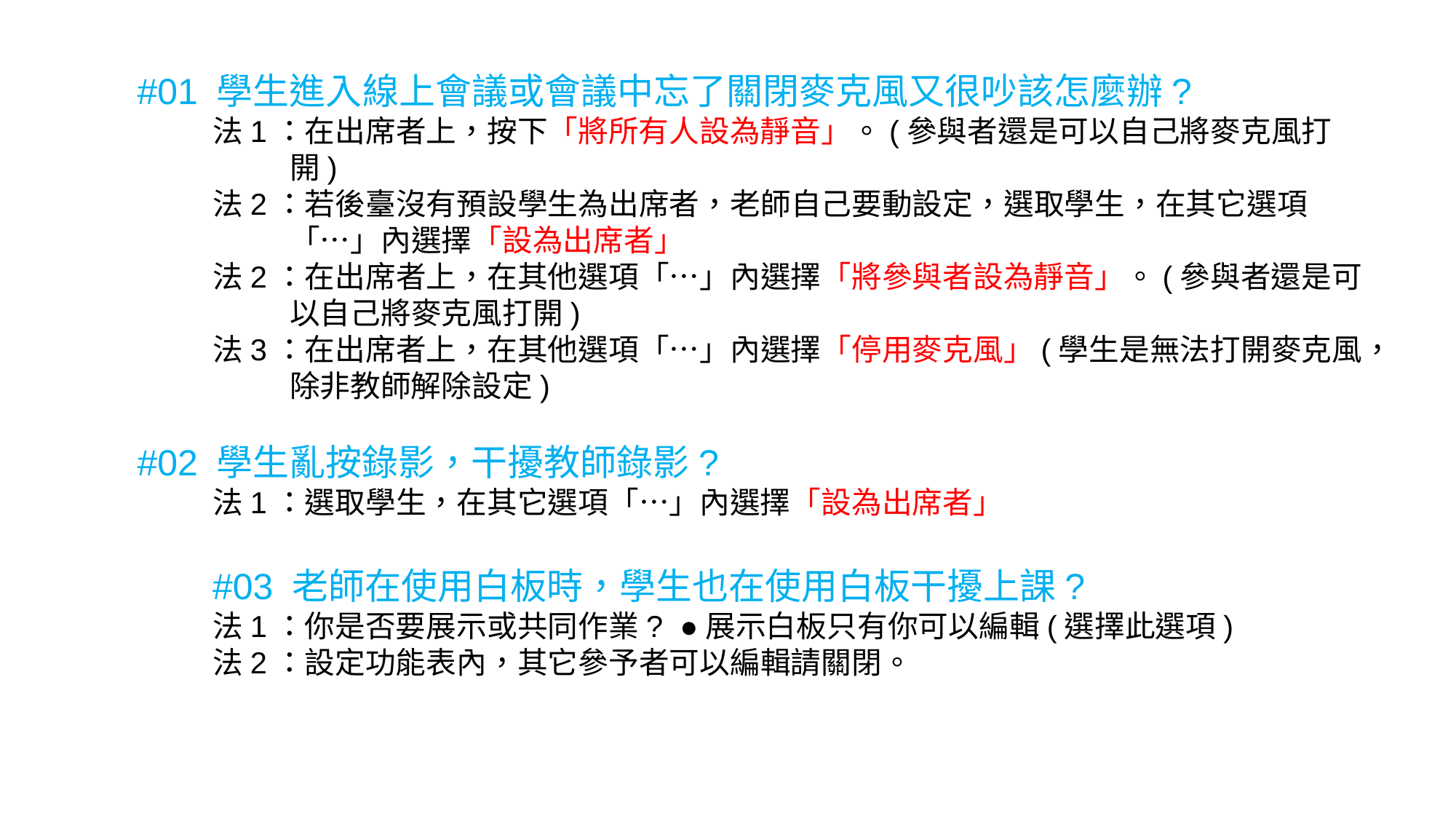

#01 學生進入線上會議或會議中忘了關閉麥克風又很吵該怎麼辦?
法1：在出席者上，按下「將所有人設為靜音」。(參與者還是可以自己將麥克風打開)
法2：若後臺沒有預設學生為出席者，老師自己要動設定，選取學生，在其它選項「…」內選擇「設為出席者」
法2：在出席者上，在其他選項「…」內選擇「將參與者設為靜音」。(參與者還是可以自己將麥克風打開)
法3：在出席者上，在其他選項「…」內選擇「停用麥克風」(學生是無法打開麥克風，除非教師解除設定)

#02 學生亂按錄影，干擾教師錄影?
法1：選取學生，在其它選項「…」內選擇「設為出席者」

#03 老師在使用白板時，學生也在使用白板干擾上課?
法1：你是否要展示或共同作業?  ●展示白板只有你可以編輯(選擇此選項)
法2：設定功能表內，其它參予者可以編輯請關閉。